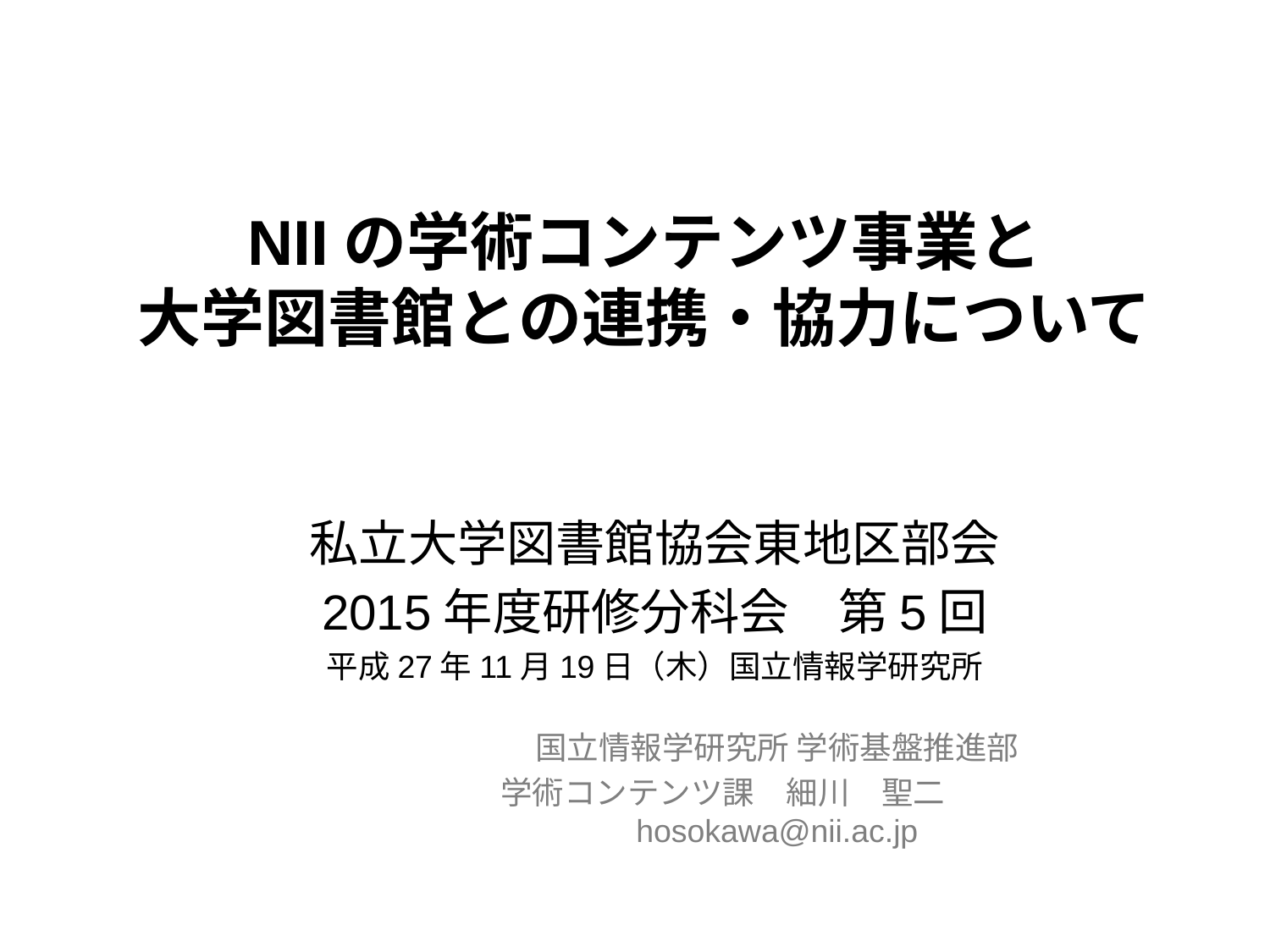

# NIIの学術コンテンツ事業と 大学図書館との連携・協力について
私立大学図書館協会東地区部会
2015年度研修分科会　第5回
平成27年11月19日（木）国立情報学研究所
国立情報学研究所 学術基盤推進部
        学術コンテンツ課　細川　聖二　 　　　　hosokawa@nii.ac.jp